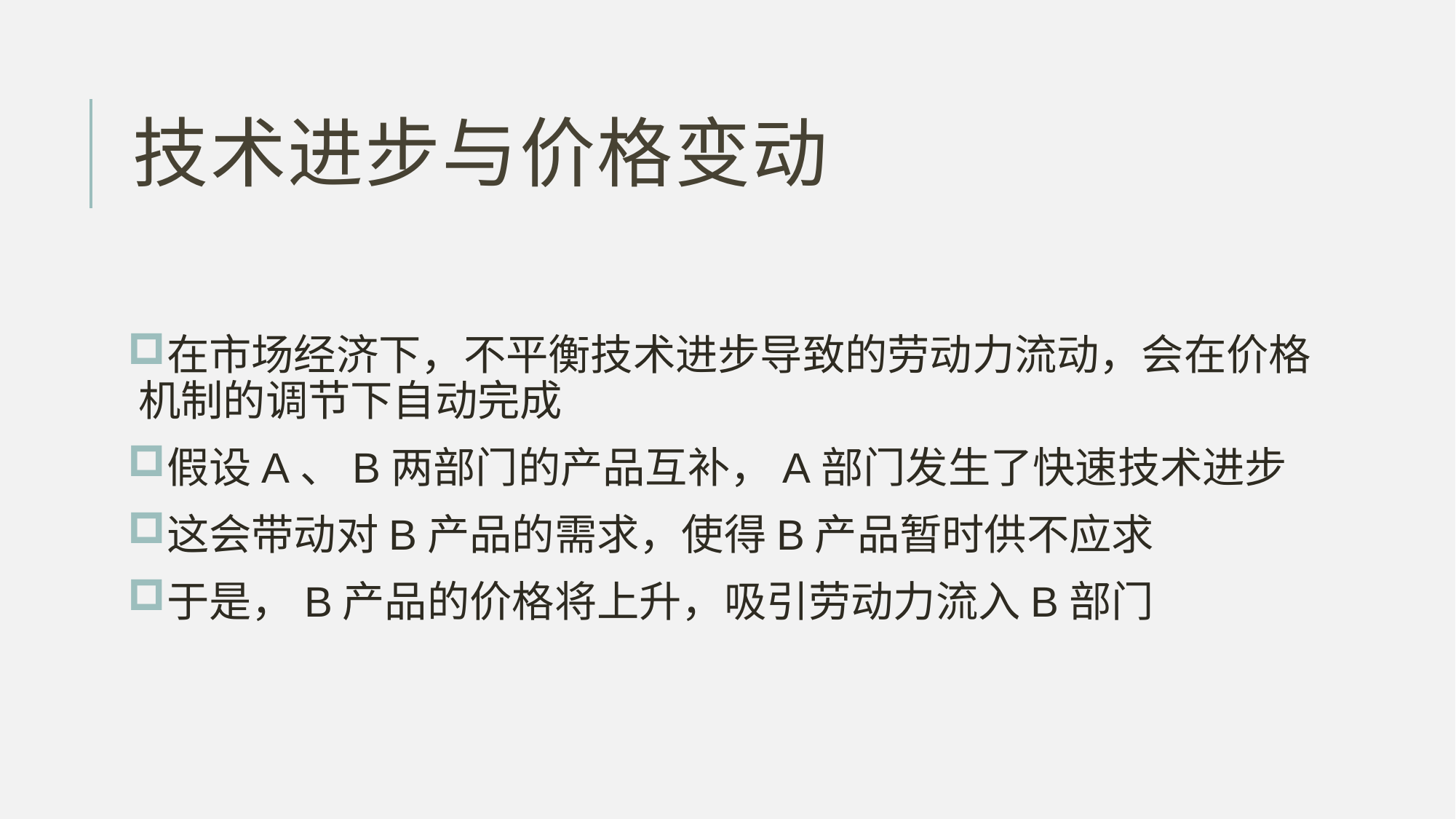

# 技术进步与价格变动
在市场经济下，不平衡技术进步导致的劳动力流动，会在价格机制的调节下自动完成
假设A、B两部门的产品互补，A部门发生了快速技术进步
这会带动对B产品的需求，使得B产品暂时供不应求
于是，B产品的价格将上升，吸引劳动力流入B部门